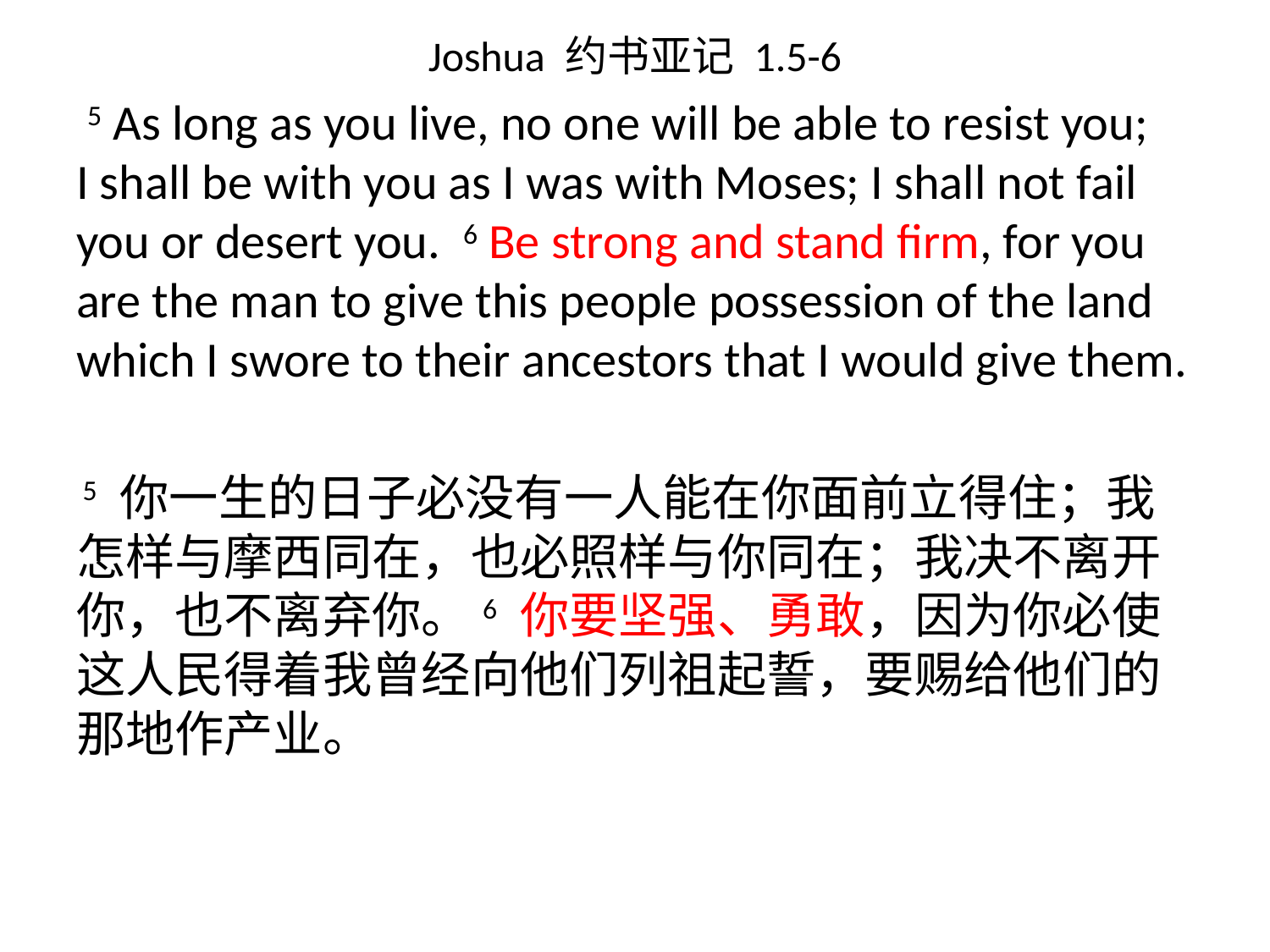

# Joshua 约书亚记 1.5-6
 5 As long as you live, no one will be able to resist you;   I shall be with you as I was with Moses; I shall not fail you or desert you.  6 Be strong and stand firm, for you are the man to give this people possession of the land which I swore to their ancestors that I would give them.

 5 你一生的日子必没有一人能在你面前立得住；我怎样与摩西同在，也必照样与你同在；我决不离开你，也不离弃你。6 你要坚强、勇敢，因为你必使这人民得着我曾经向他们列祖起誓，要赐给他们的那地作产业。